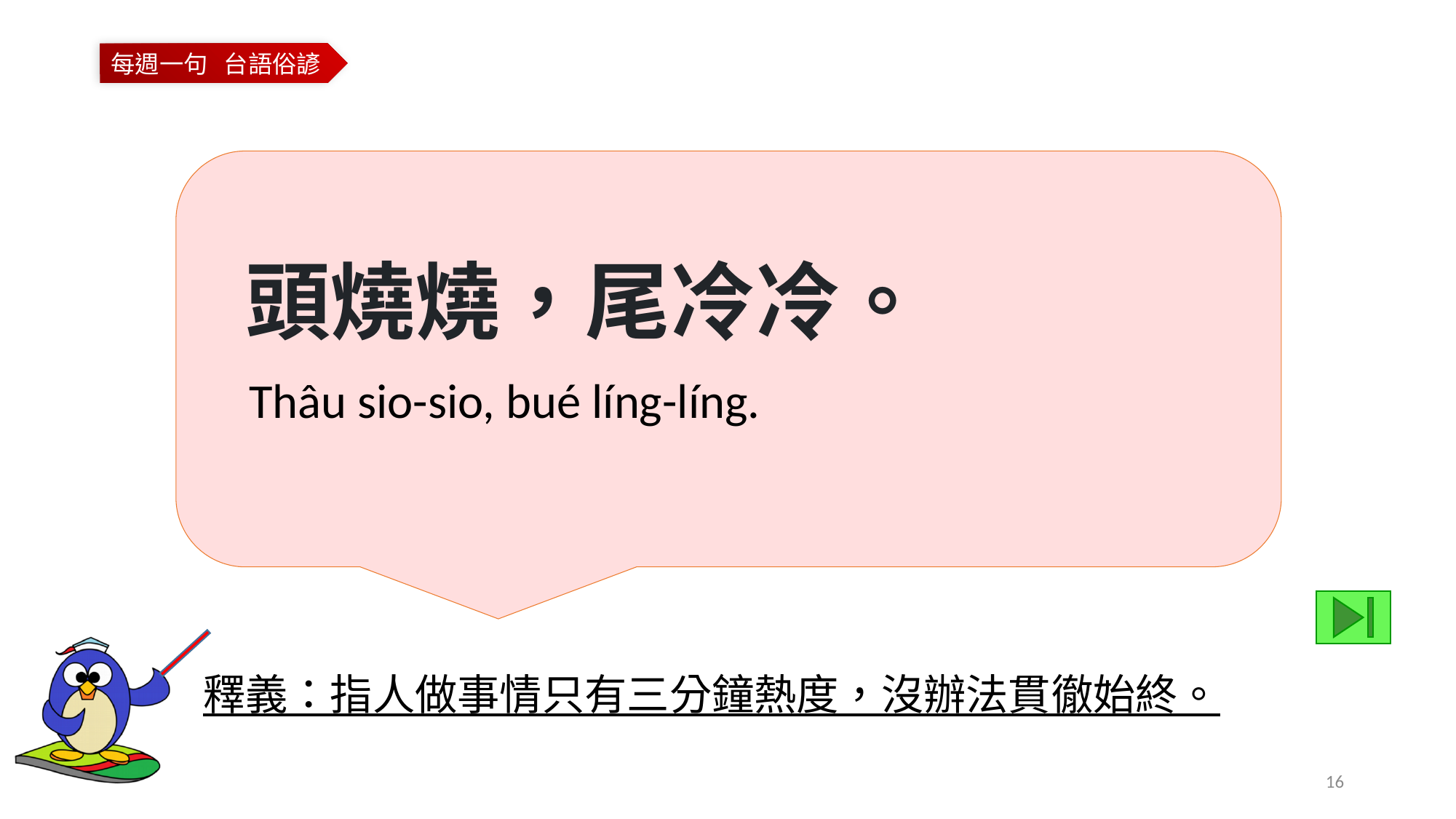

頭燒燒，尾冷冷。
Thâu sio-sio, bué líng-líng.

釋義：指人做事情只有三分鐘熱度，沒辦法貫徹始終。
16